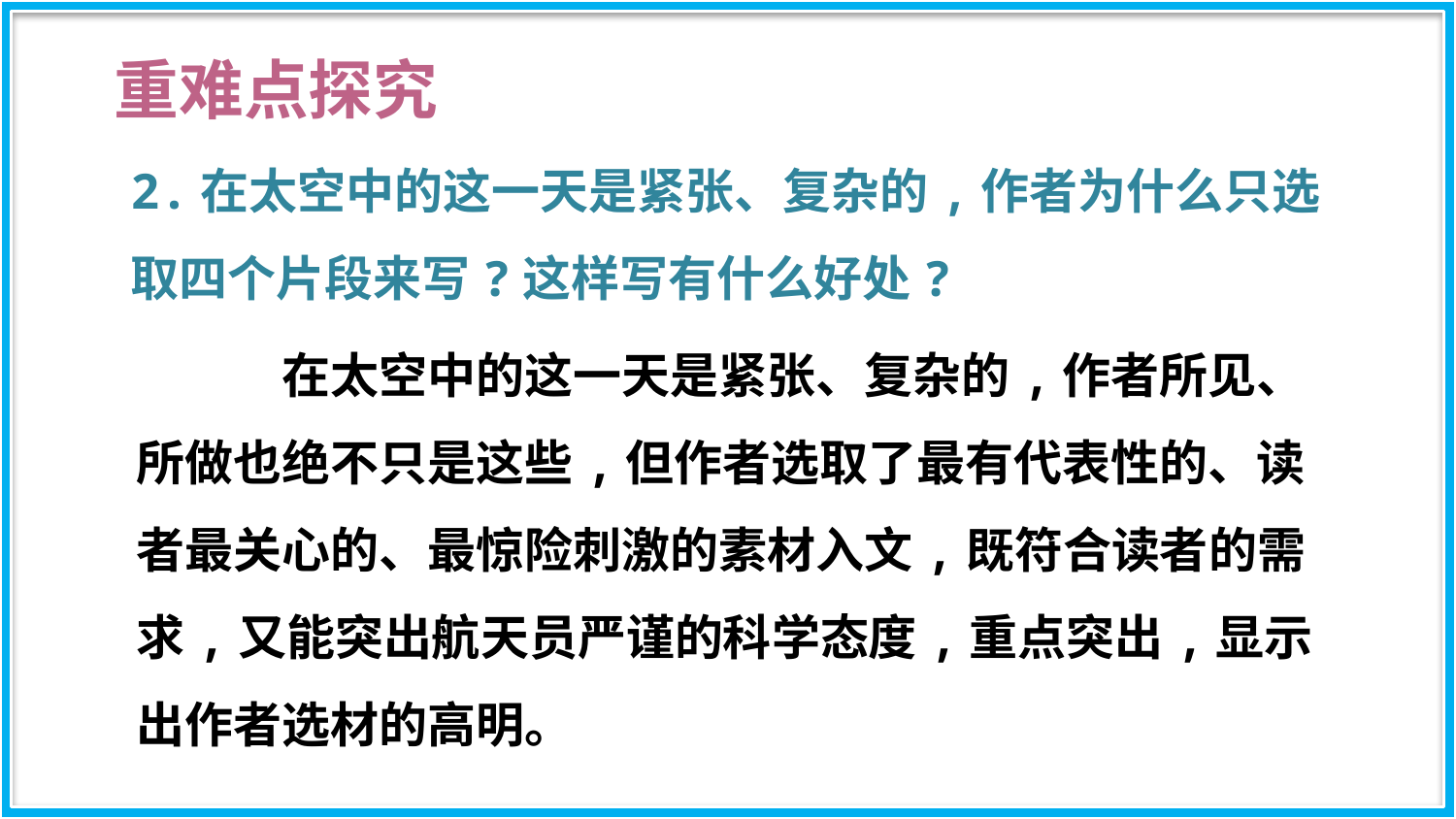

重难点探究
2.在太空中的这一天是紧张、复杂的,作者为什么只选取四个片段来写?这样写有什么好处?
	在太空中的这一天是紧张、复杂的,作者所见、所做也绝不只是这些,但作者选取了最有代表性的、读者最关心的、最惊险刺激的素材入文,既符合读者的需求,又能突出航天员严谨的科学态度,重点突出,显示出作者选材的高明。